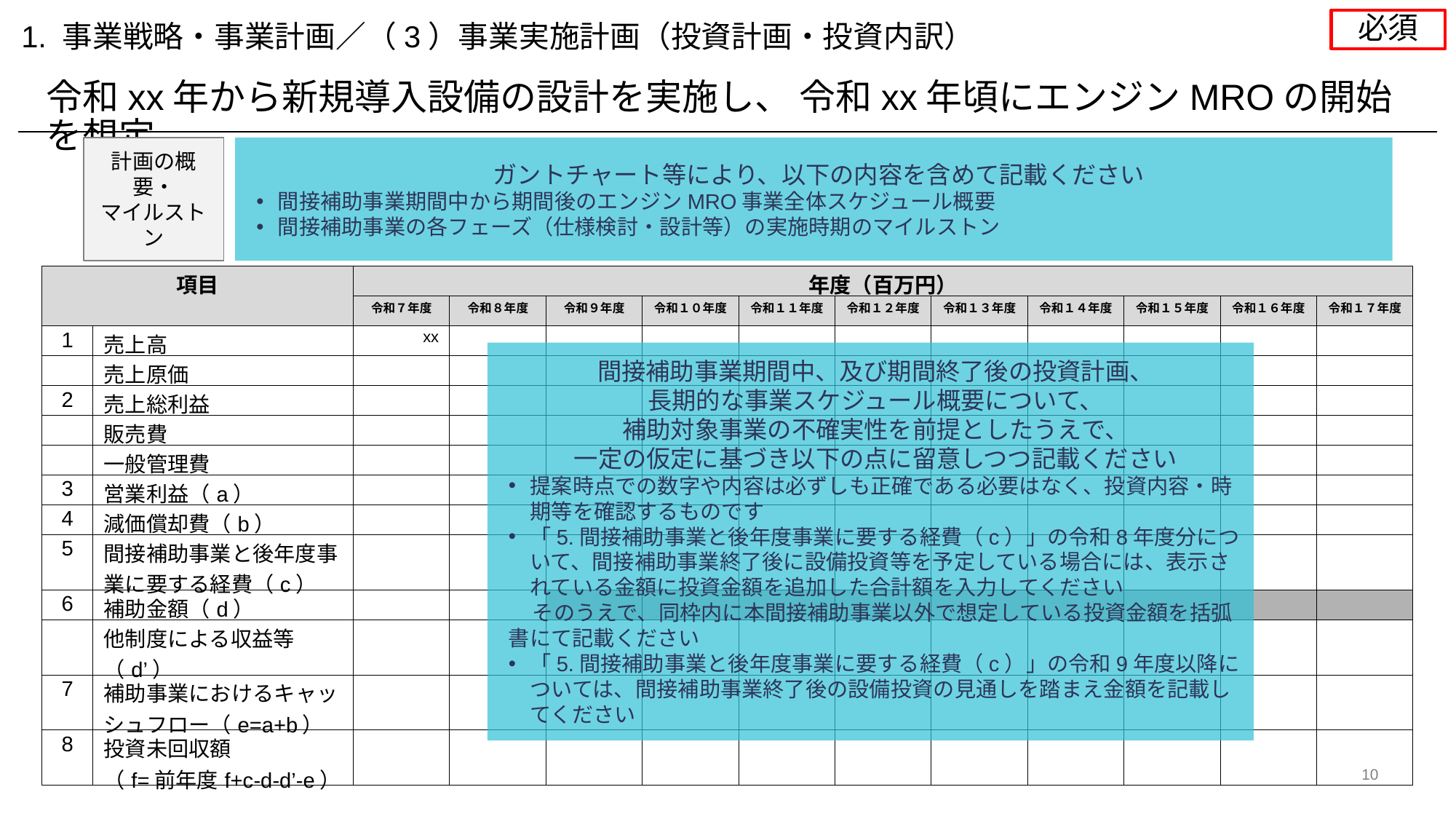

必須
1. 事業戦略・事業計画／（3）事業実施計画（投資計画・投資内訳）
令和xx年から新規導入設備の設計を実施し、 令和xx年頃にエンジンMROの開始を想定
計画の概要・
マイルストン
ガントチャート等により、以下の内容を含めて記載ください
間接補助事業期間中から期間後のエンジンMRO事業全体スケジュール概要
間接補助事業の各フェーズ（仕様検討・設計等）の実施時期のマイルストン
| 項目 | 対象経費 | 年度（百万円） |  |  |  |  |  |  |  |  |  |  |
| --- | --- | --- | --- | --- | --- | --- | --- | --- | --- | --- | --- | --- |
| 設備名 | 対象経費 | 令和７年度 | 令和８年度 | 令和９年度 | 令和１０年度 | 令和１１年度 | 令和１２年度 | 令和１３年度 | 令和１４年度 | 令和１５年度 | 令和１６年度 | 令和１７年度 |
| 1 | 売上高 | xx |  |  |  |  |  |  |  |  |  |  |
|  | 売上原価 |  |  |  |  |  |  |  |  |  |  |  |
| 2 | 売上総利益 |  |  |  |  |  |  |  |  |  |  |  |
|  | 販売費 |  |  |  |  |  |  |  |  |  |  |  |
|  | 一般管理費 |  |  |  |  |  |  |  |  |  |  |  |
| 3 | 営業利益（a） |  |  |  |  |  |  |  |  |  |  |  |
| 4 | 減価償却費（b） |  |  |  |  |  |  |  |  |  |  |  |
| 5 | 間接補助事業と後年度事業に要する経費（c） |  |  |  |  |  |  |  |  |  |  |  |
| 6 | 補助金額（d） |  |  |  |  |  |  |  |  |  |  |  |
|  | 他制度による収益等（d’） |  |  |  |  |  |  |  |  |  |  |  |
| 7 | 補助事業におけるキャッシュフロー（e=a+b） |  |  |  |  |  |  |  |  |  |  |  |
| 8 | 投資未回収額 （f=前年度f+c-d-d’-e） |  |  |  |  |  |  |  |  |  |  |  |
間接補助事業期間中、及び期間終了後の投資計画、
長期的な事業スケジュール概要について、
補助対象事業の不確実性を前提としたうえで、
一定の仮定に基づき以下の点に留意しつつ記載ください
提案時点での数字や内容は必ずしも正確である必要はなく、投資内容・時期等を確認するものです
「5.間接補助事業と後年度事業に要する経費（c）」の令和8年度分について、間接補助事業終了後に設備投資等を予定している場合には、表示されている金額に投資金額を追加した合計額を入力してください
    そのうえで、同枠内に本間接補助事業以外で想定している投資金額を括弧書にて記載ください
「5.間接補助事業と後年度事業に要する経費（c）」の令和9年度以降については、間接補助事業終了後の設備投資の見通しを踏まえ金額を記載してください